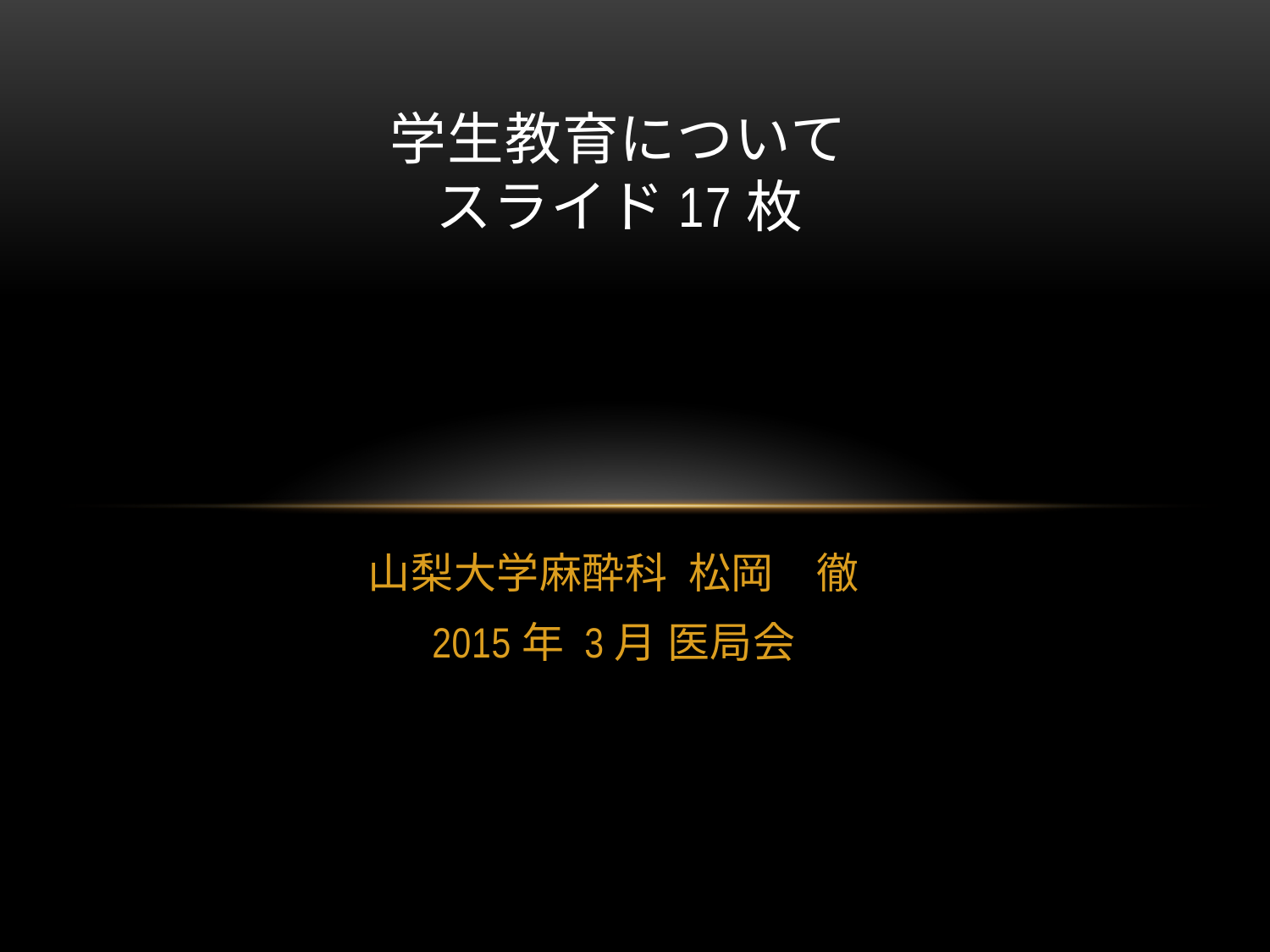

# 学生教育について スライド17枚
山梨大学麻酔科  松岡　徹
2015年 3月 医局会